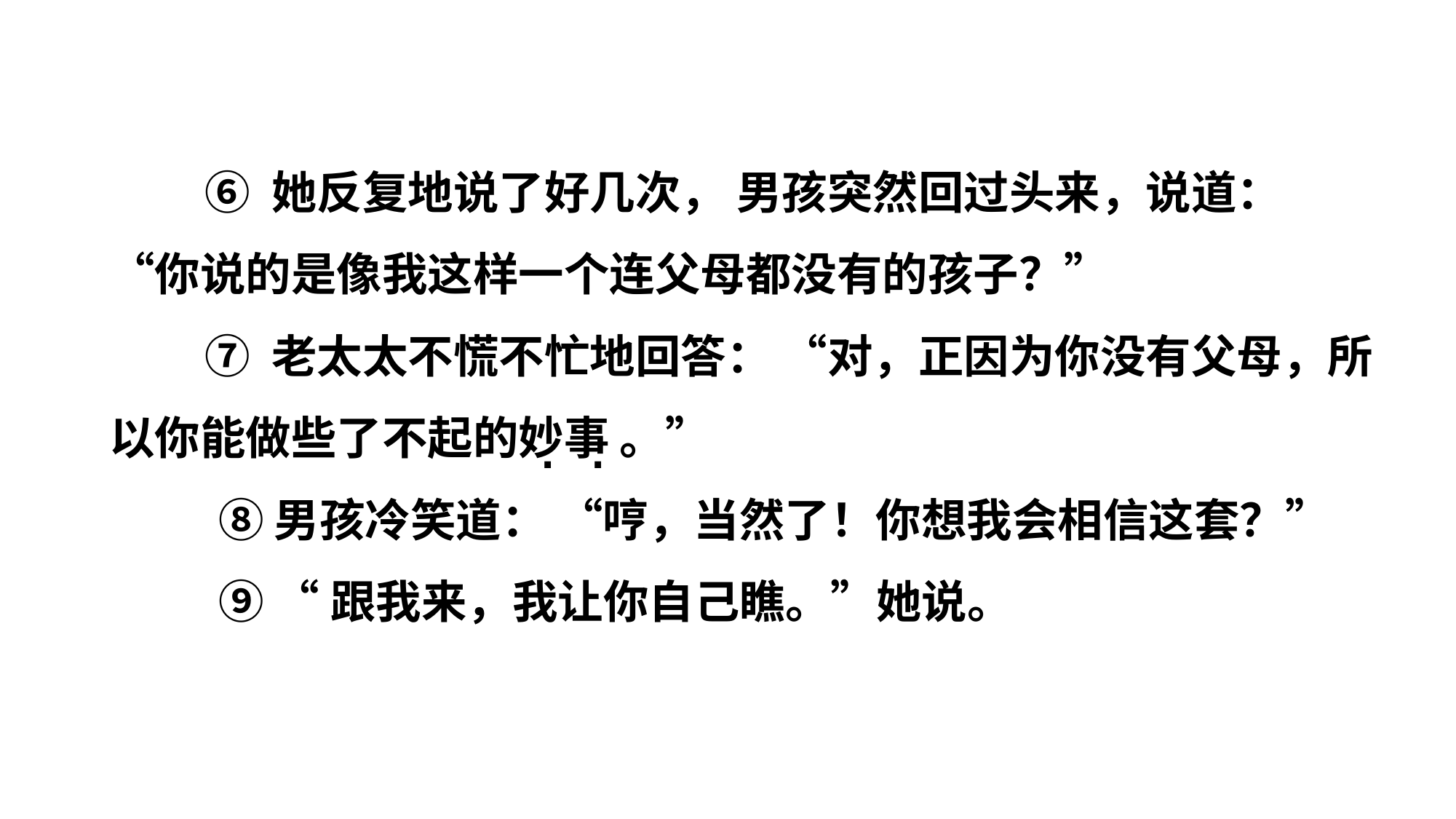

⑥ 她反复地说了好几次， 男孩突然回过头来，说道： “你说的是像我这样一个连父母都没有的孩子？”
⑦ 老太太不慌不忙地回答： “对，正因为你没有父母，所以你能做些了不起的妙事 。”
	⑧ 男孩冷笑道： “哼，当然了！你想我会相信这套？”
	⑨ “跟我来，我让你自己瞧。”她说。
.   .